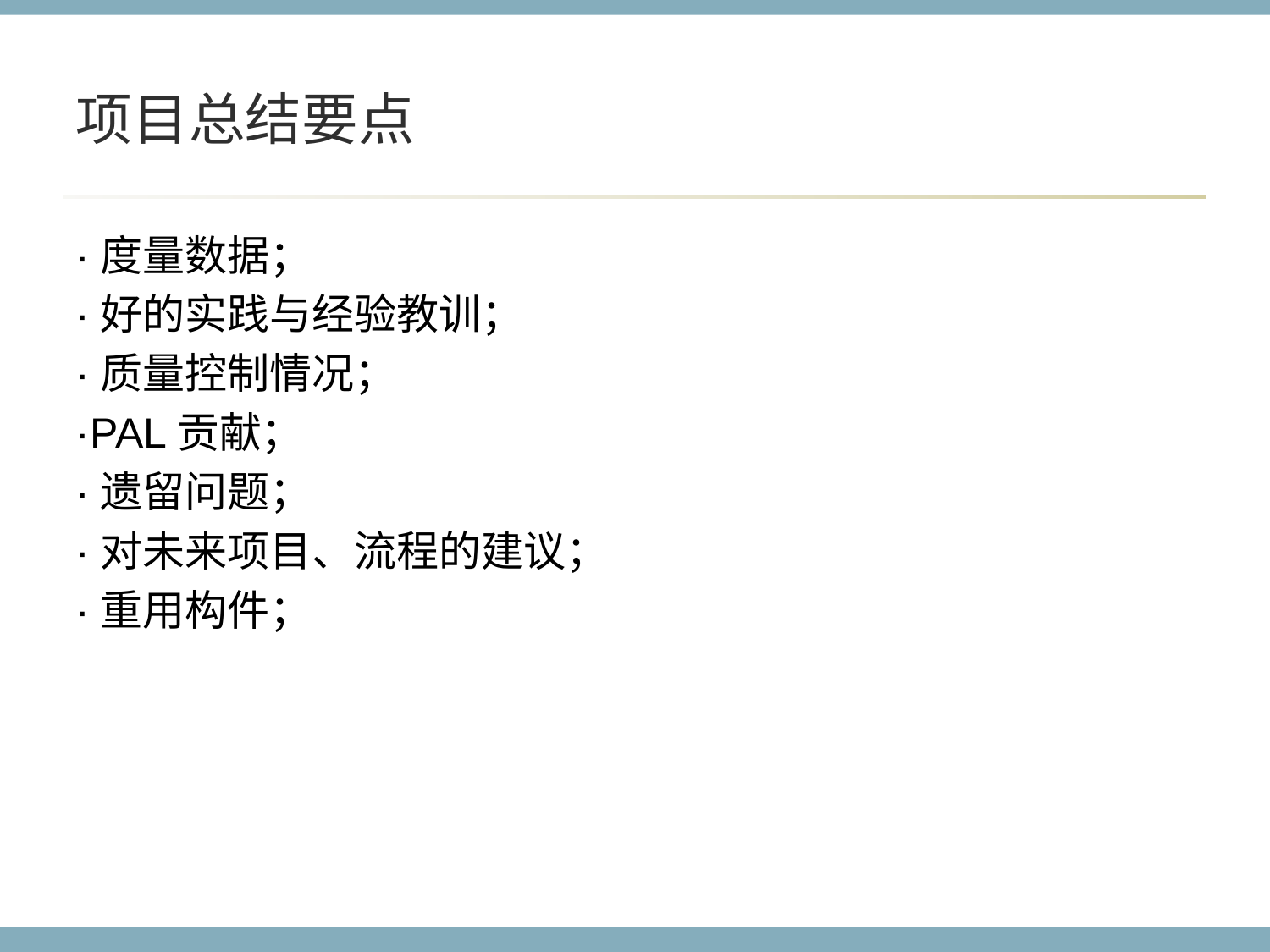

# 项目总结要点
·度量数据；
·好的实践与经验教训；
·质量控制情况；
·PAL贡献；
·遗留问题；
·对未来项目、流程的建议；
·重用构件；